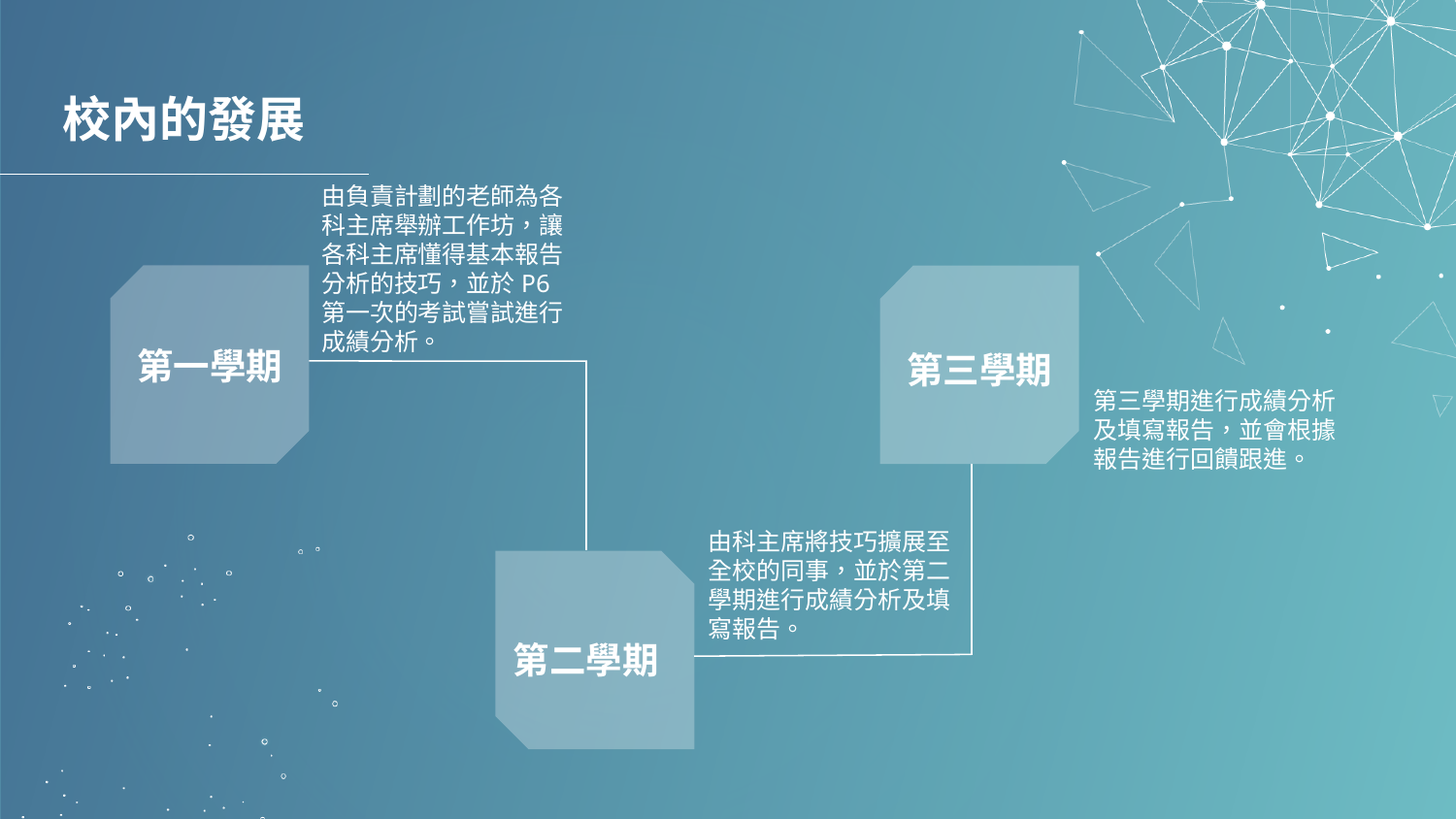

# 校內的發展
由負責計劃的老師為各科主席舉辦工作坊，讓各科主席懂得基本報告分析的技巧，並於P6第一次的考試嘗試進行成績分析。

第一學期
第三學期
第三學期進行成績分析及填寫報告，並會根據報告進行回饋跟進。
由科主席將技巧擴展至全校的同事，並於第二學期進行成績分析及填寫報告。
第二學期